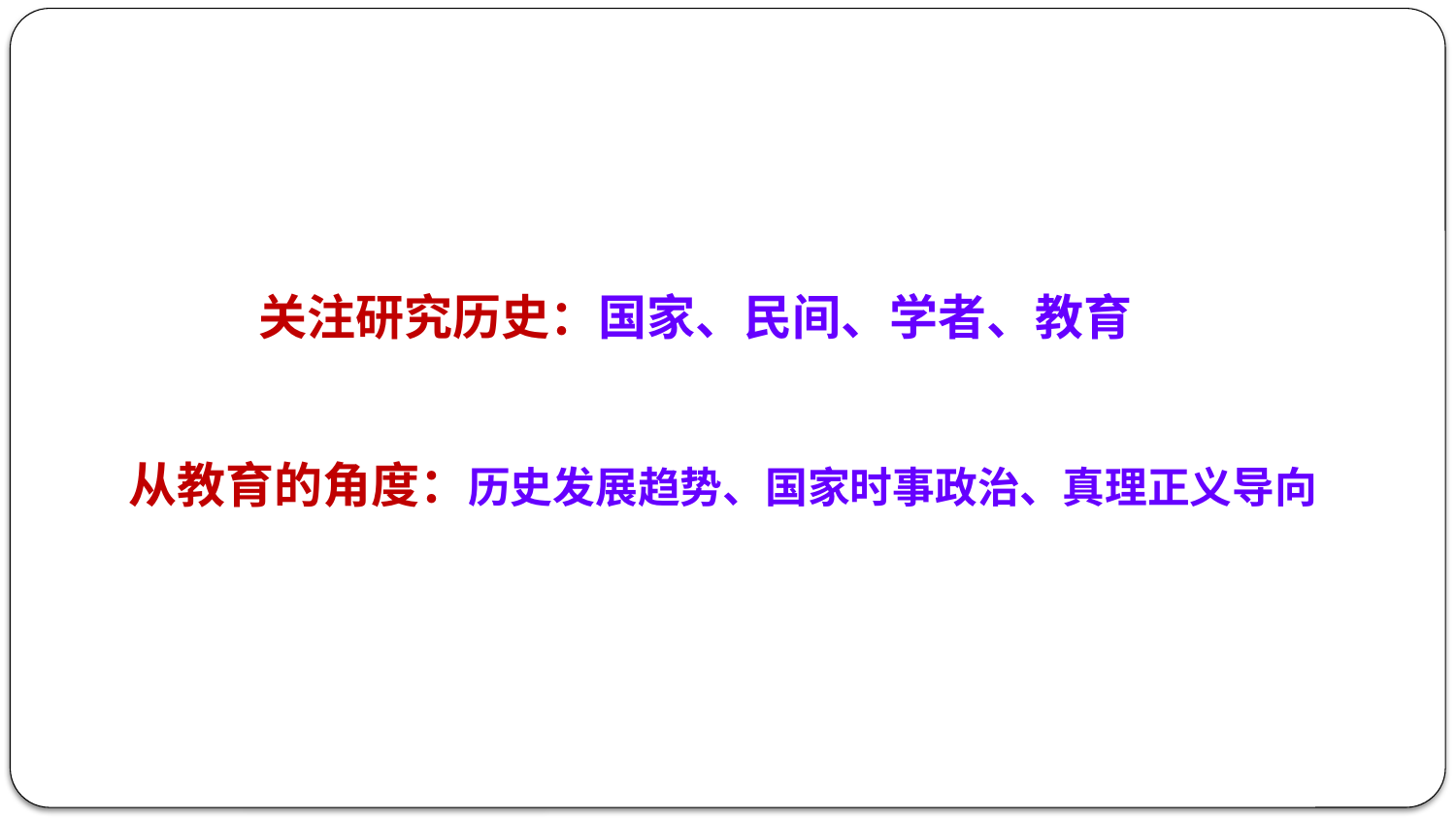

关注研究历史：国家、民间、学者、教育
从教育的角度：历史发展趋势、国家时事政治、真理正义导向